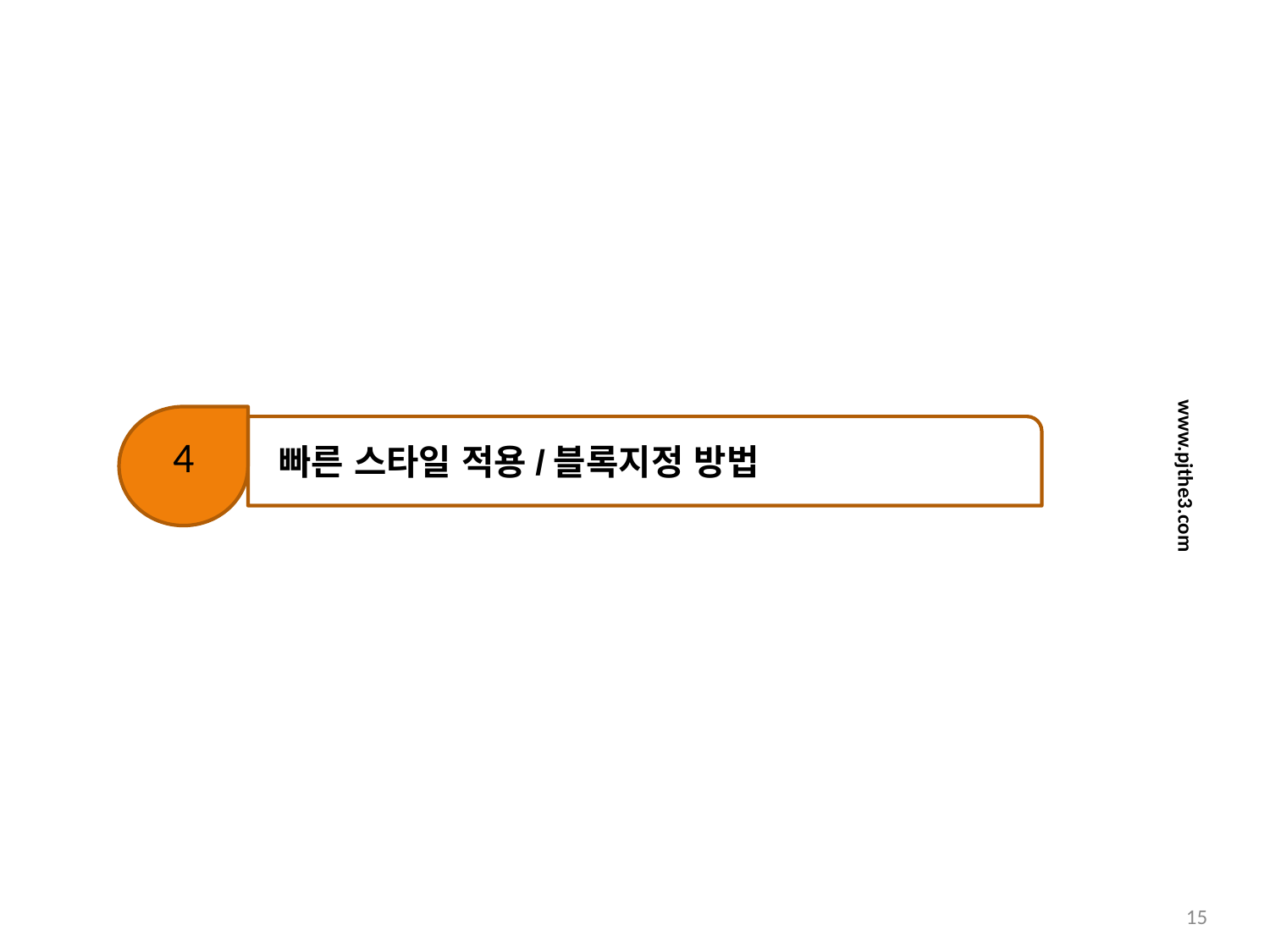

4
 빠른 스타일 적용/블록지정 방법
www.pjthe3.com
15